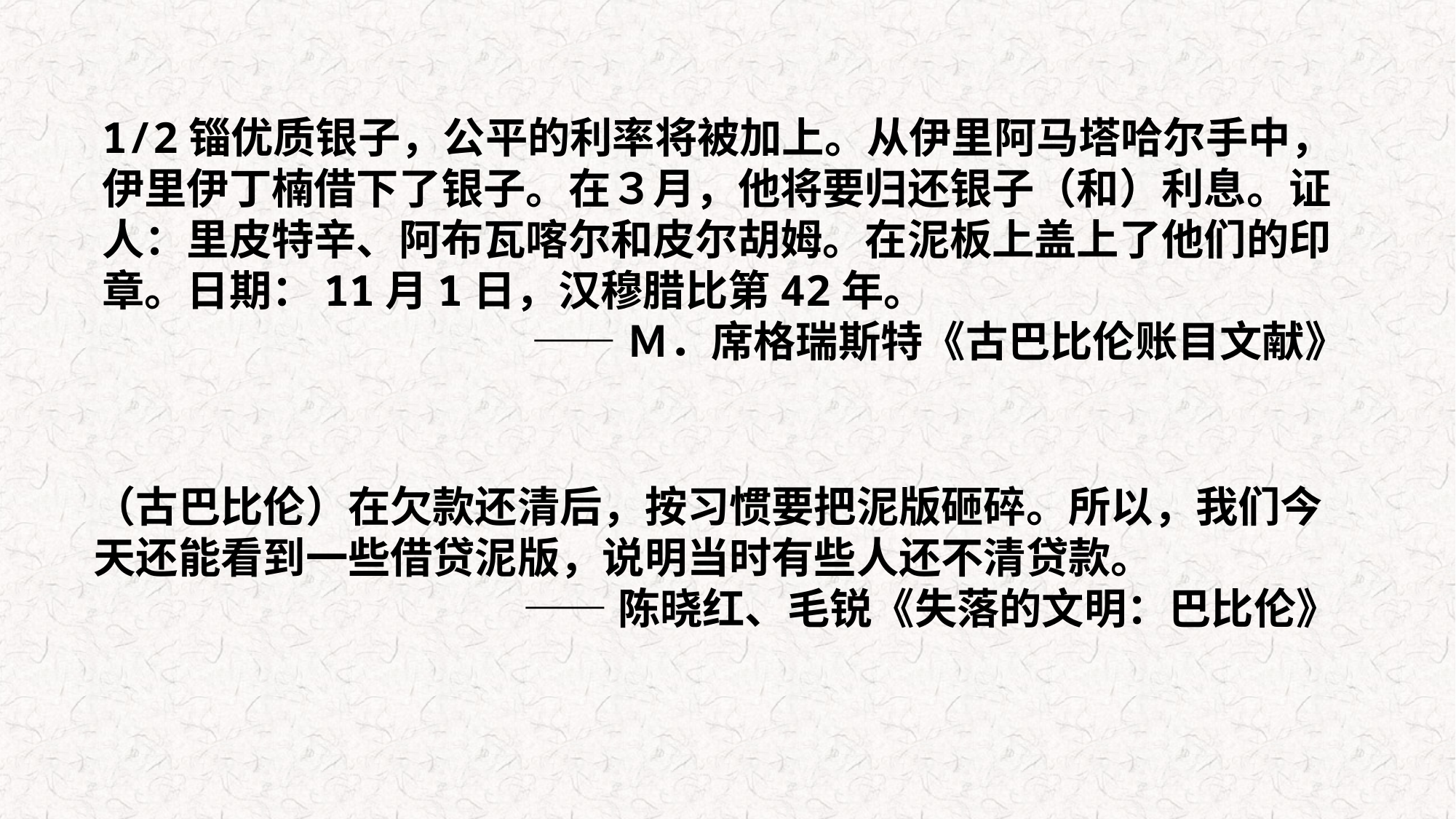

1/2锱优质银子，公平的利率将被加上。从伊里阿马塔哈尔手中，伊里伊丁楠借下了银子。在３月，他将要归还银子（和）利息。证人：里皮特辛、阿布瓦喀尔和皮尔胡姆。在泥板上盖上了他们的印章。日期：11月1日，汉穆腊比第42年。
——Ｍ．席格瑞斯特《古巴比伦账目文献》
（古巴比伦）在欠款还清后，按习惯要把泥版砸碎。所以，我们今天还能看到一些借贷泥版，说明当时有些人还不清贷款。
——陈晓红、毛锐《失落的文明：巴比伦》